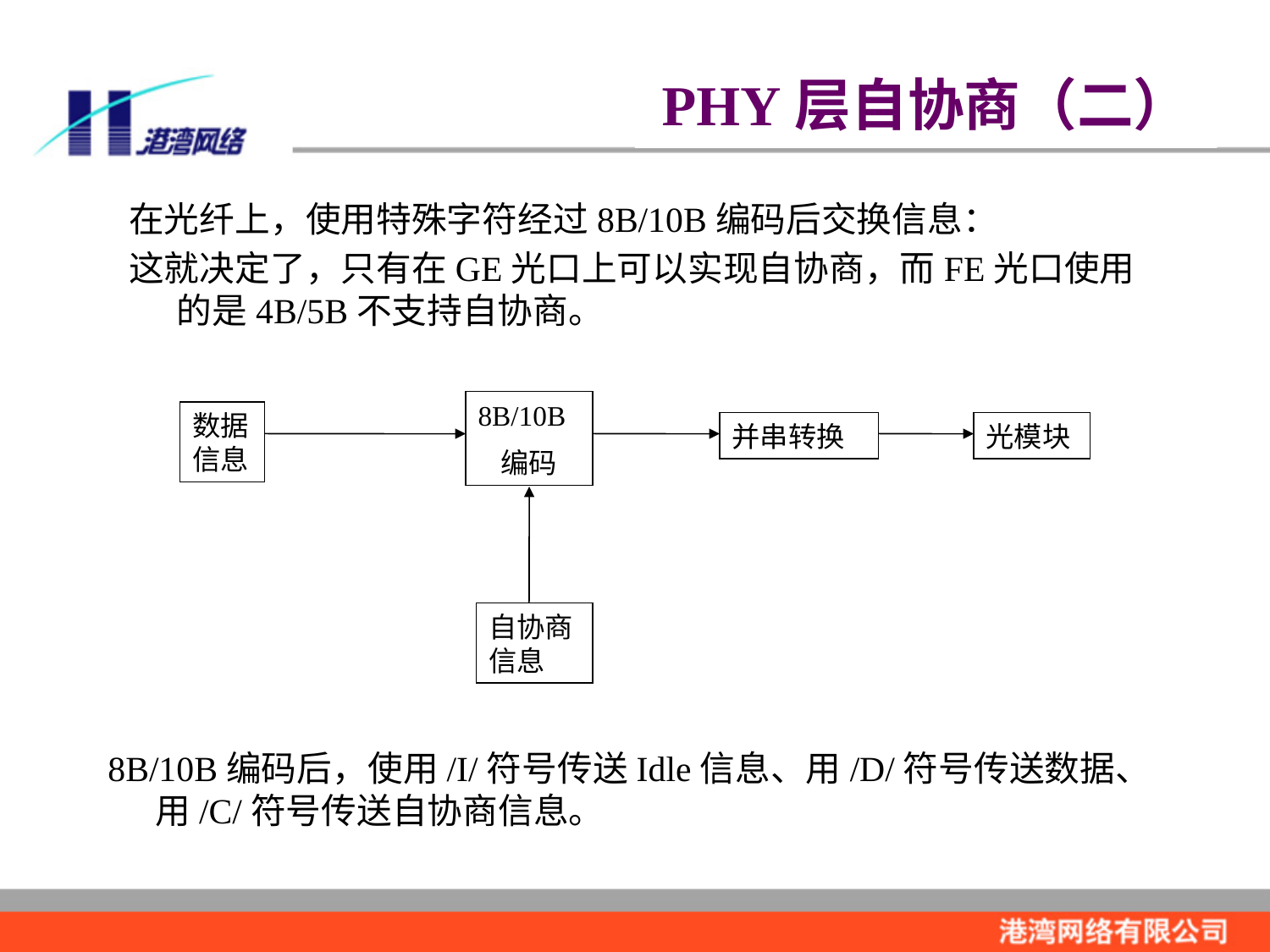

PHY层自协商（二）
在光纤上，使用特殊字符经过8B/10B编码后交换信息：
这就决定了，只有在GE光口上可以实现自协商，而FE光口使用的是4B/5B不支持自协商。
8B/10B
编码
数据信息
并串转换
光模块

自协商信息
8B/10B编码后，使用/I/符号传送Idle信息、用/D/符号传送数据、用/C/符号传送自协商信息。